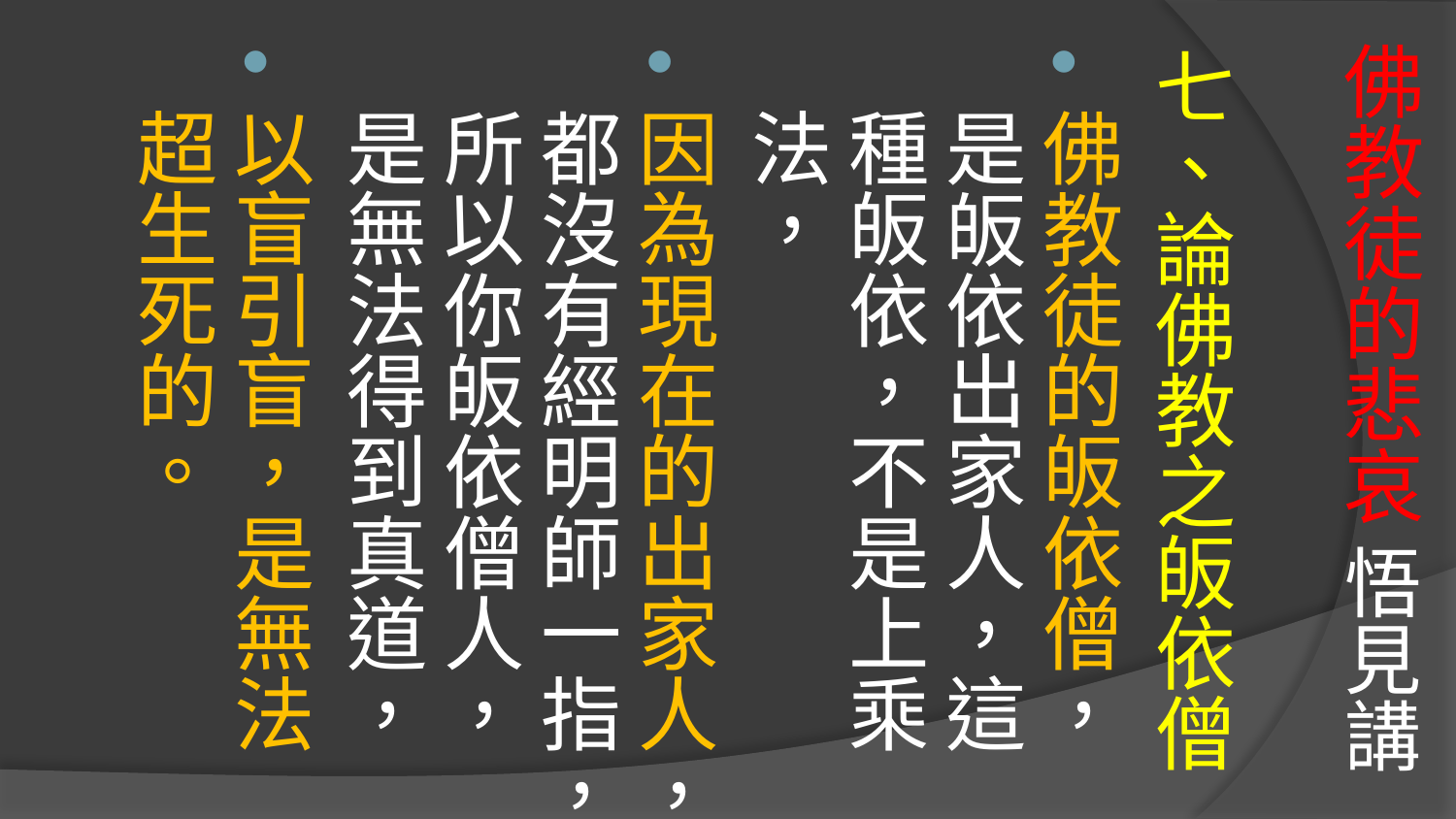

# 佛教徒的悲哀 悟見講
七、論佛教之皈依僧
佛教徒的皈依僧，是皈依出家人，這種皈依，不是上乘法，
因為現在的出家人，都沒有經明師一指，所以你皈依僧人，是無法得到真道，
以盲引盲，是無法超生死的。